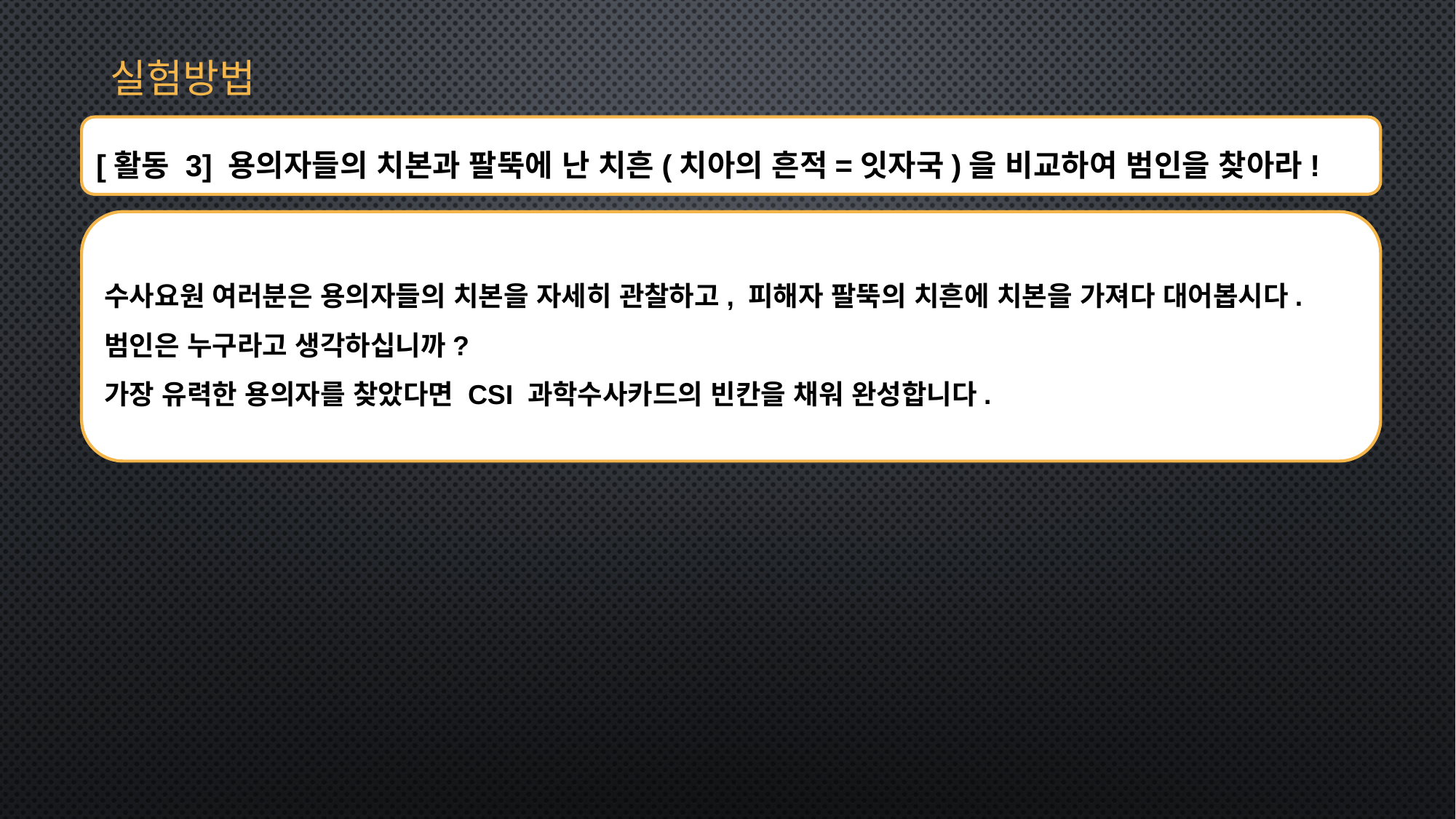

실험방법
[활동 3] 용의자들의 치본과 팔뚝에 난 치흔(치아의 흔적=잇자국)을 비교하여 범인을 찾아라!
수사요원 여러분은 용의자들의 치본을 자세히 관찰하고, 피해자 팔뚝의 치흔에 치본을 가져다 대어봅시다.
범인은 누구라고 생각하십니까?
가장 유력한 용의자를 찾았다면 CSI 과학수사카드의 빈칸을 채워 완성합니다.